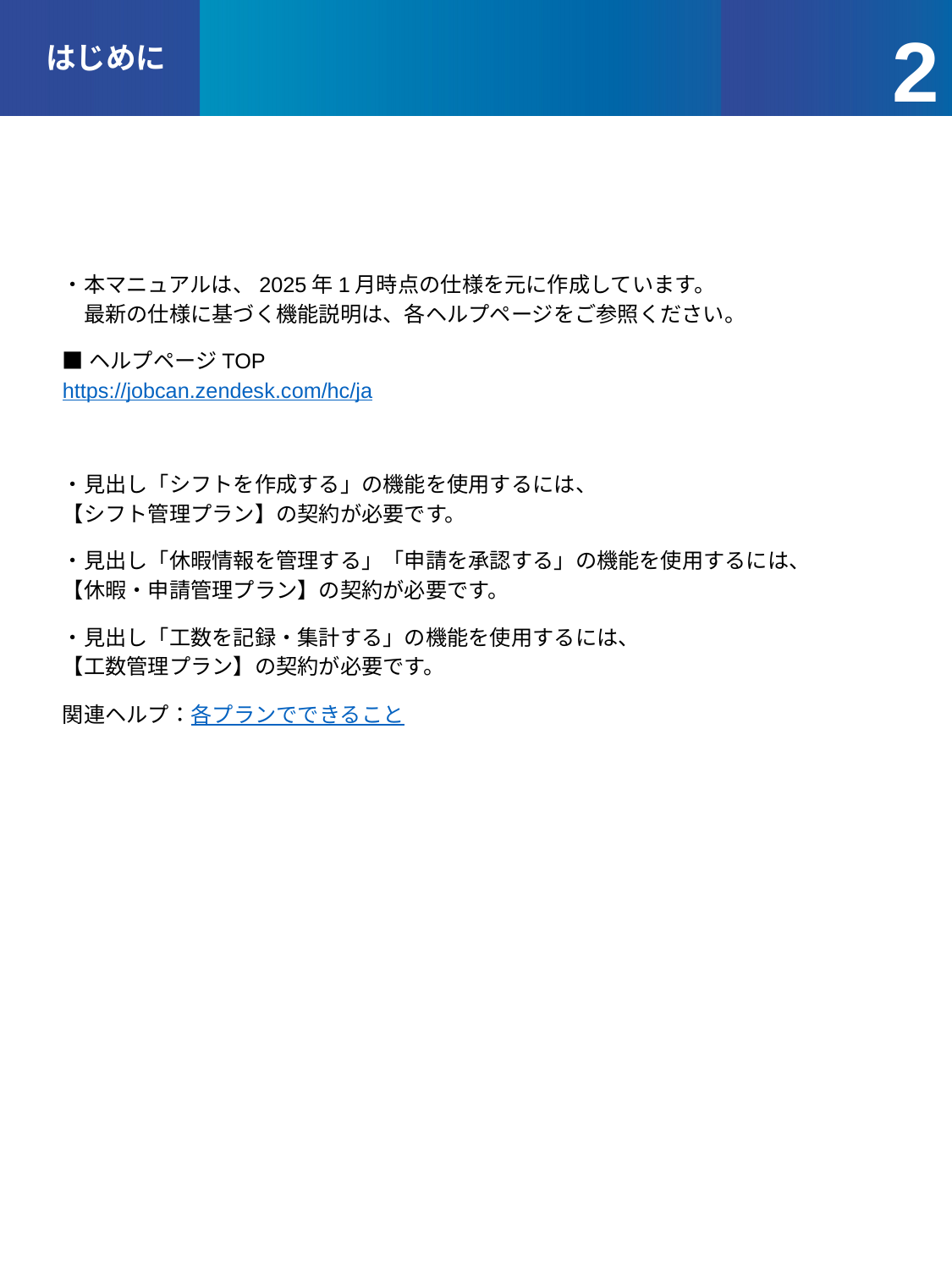

はじめに
2
・本マニュアルは、2025年1月時点の仕様を元に作成しています。
　最新の仕様に基づく機能説明は、各ヘルプページをご参照ください。
■ヘルプページTOP
https://jobcan.zendesk.com/hc/ja

・見出し「シフトを作成する」の機能を使用するには、
【シフト管理プラン】の契約が必要です。
・見出し「休暇情報を管理する」「申請を承認する」の機能を使用するには、
【休暇・申請管理プラン】の契約が必要です。
・見出し「工数を記録・集計する」の機能を使用するには、
【工数管理プラン】の契約が必要です。
関連ヘルプ：各プランでできること